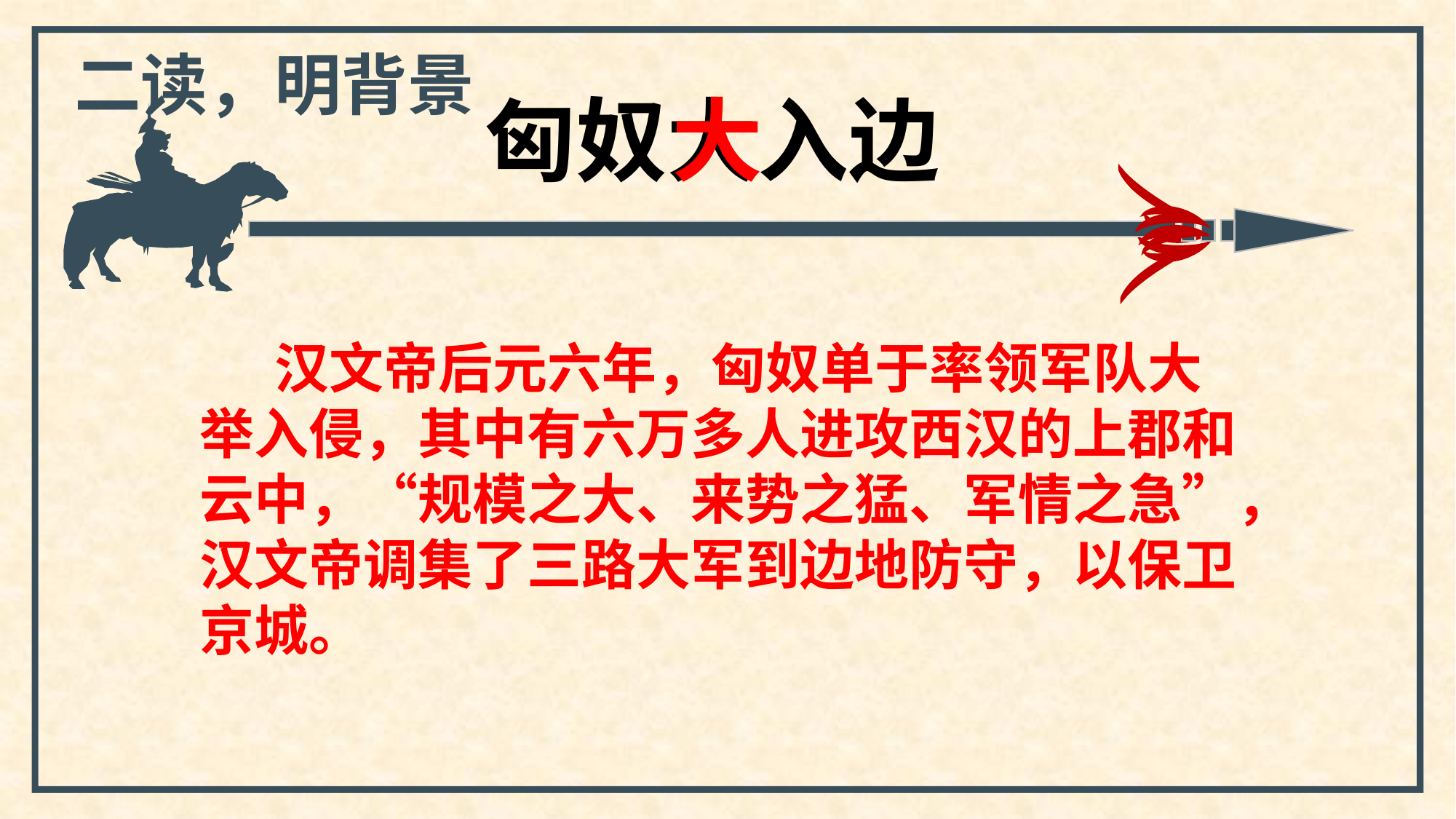

二读，明背景
匈奴大入边
大

     汉文帝后元六年，匈奴单于率领军队大举入侵，其中有六万多人进攻西汉的上郡和云中，“规模之大、来势之猛、军情之急”，汉文帝调集了三路大军到边地防守，以保卫京城。